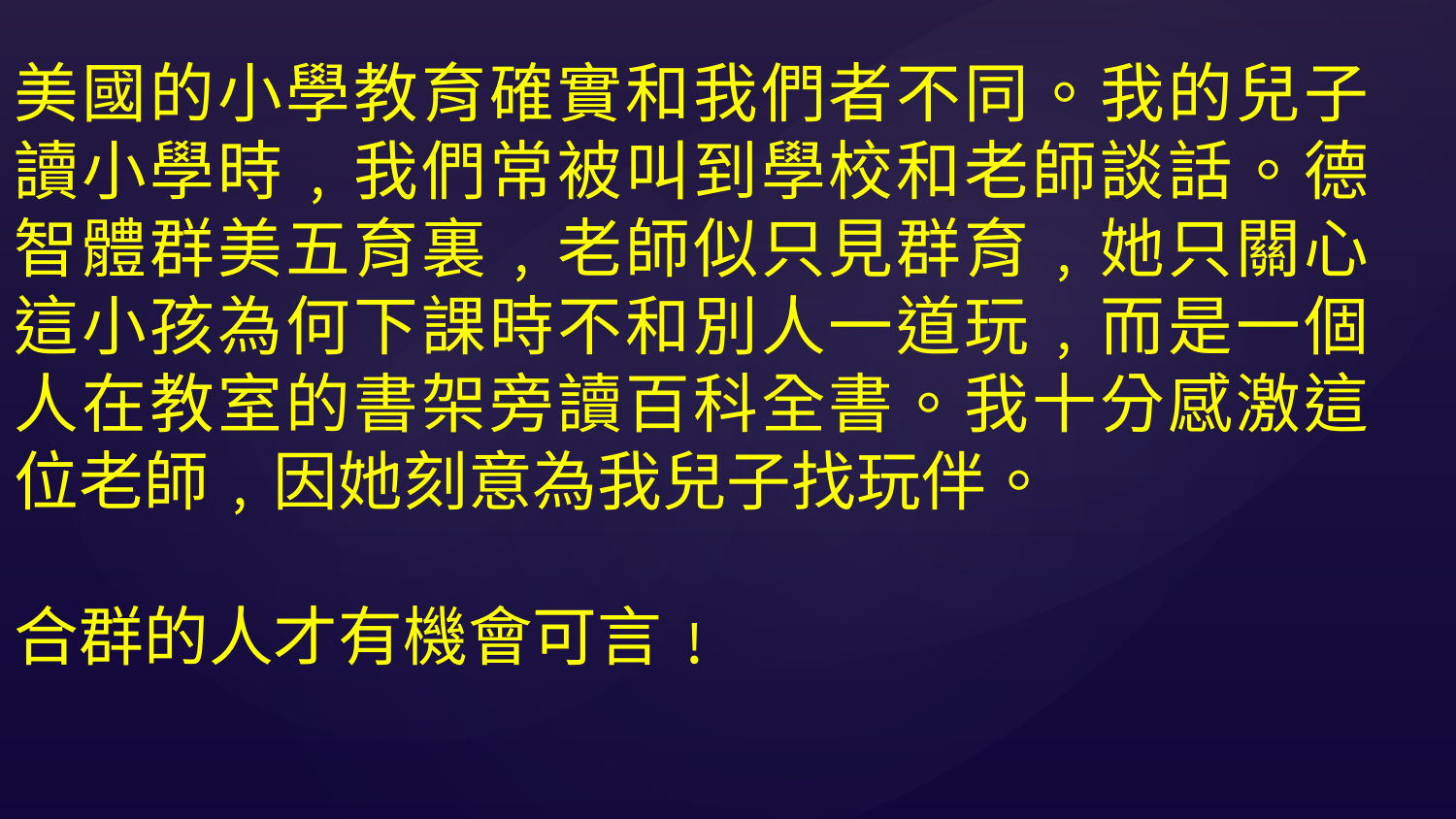

美國的小學教育確實和我們者不同。我的兒子讀小學時﹐我們常被叫到學校和老師談話。德智體群美五育裏﹐老師似只見群育﹐她只關心這小孩為何下課時不和別人一道玩﹐而是一個人在教室的書架旁讀百科全書。我十分感激這位老師﹐因她刻意為我兒子找玩伴。

合群的人才有機會可言﹗